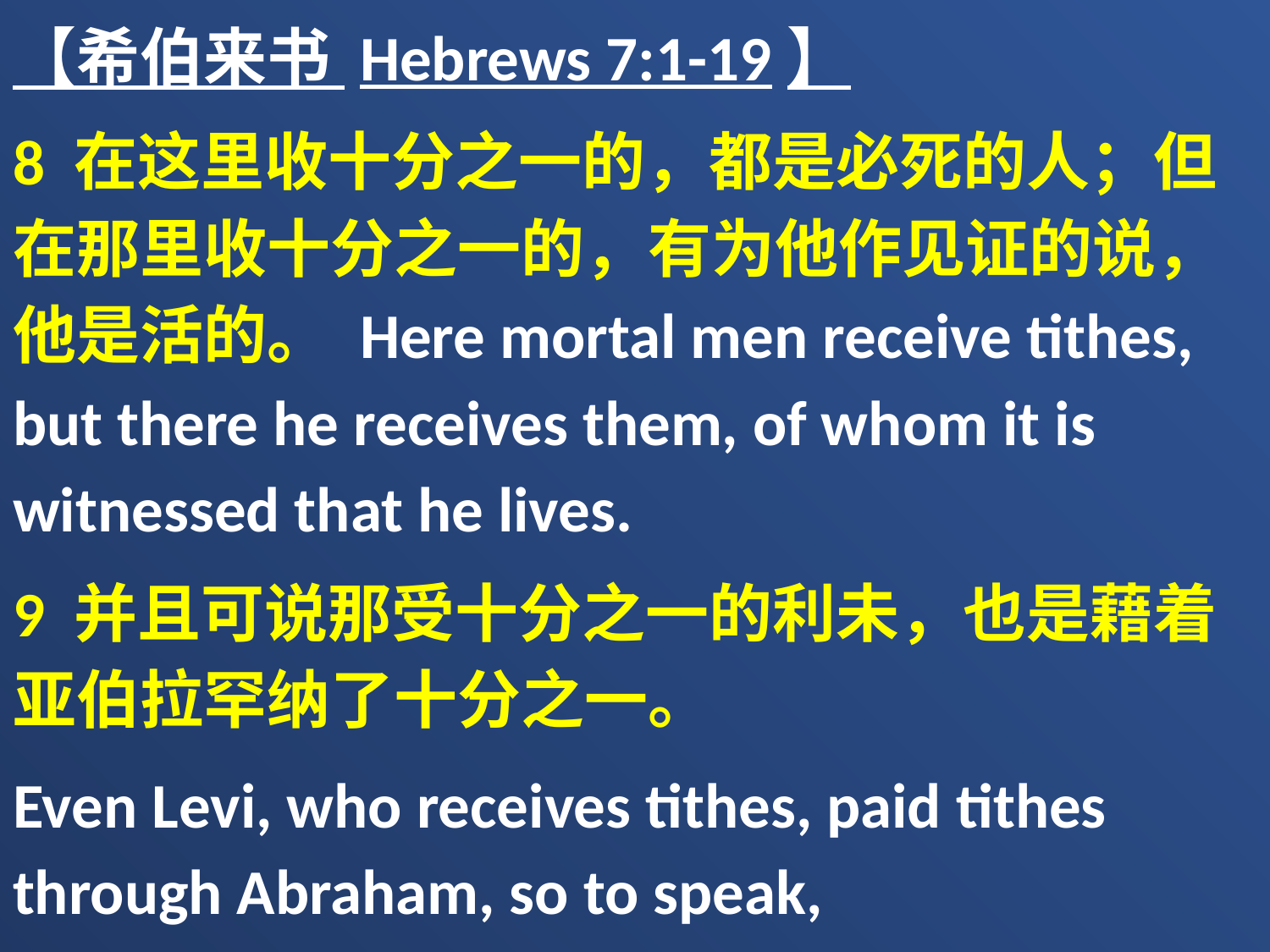

【希伯来书 Hebrews 7:1-19】
8 在这里收十分之一的，都是必死的人；但在那里收十分之一的，有为他作见证的说，他是活的。 Here mortal men receive tithes, but there he receives them, of whom it is witnessed that he lives.
9 并且可说那受十分之一的利未，也是藉着亚伯拉罕纳了十分之一。
Even Levi, who receives tithes, paid tithes through Abraham, so to speak,